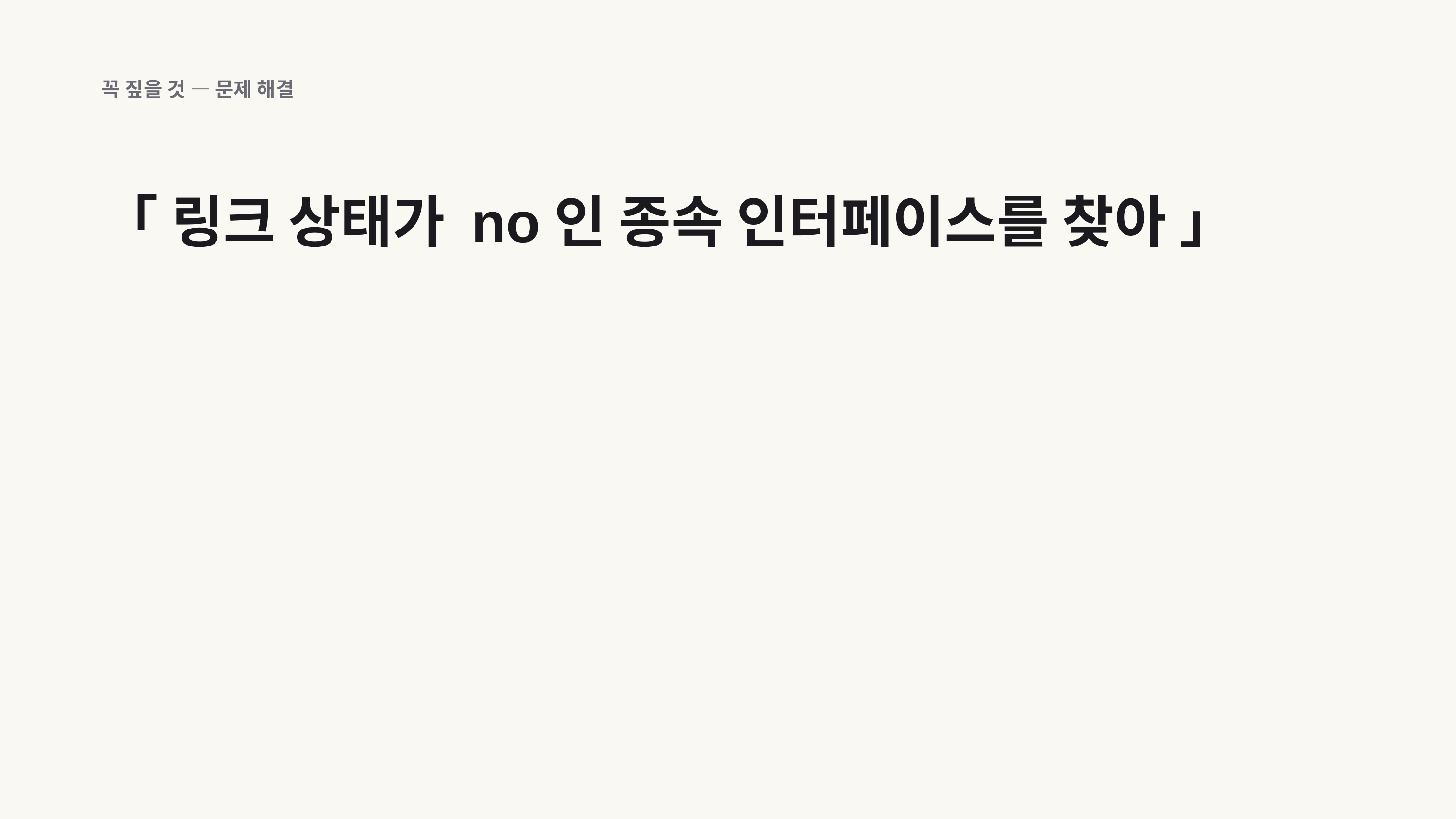

꼭 짚을 것 — 문제 해결
「 링크 상태가 no인 종속 인터페이스를 찾아 」